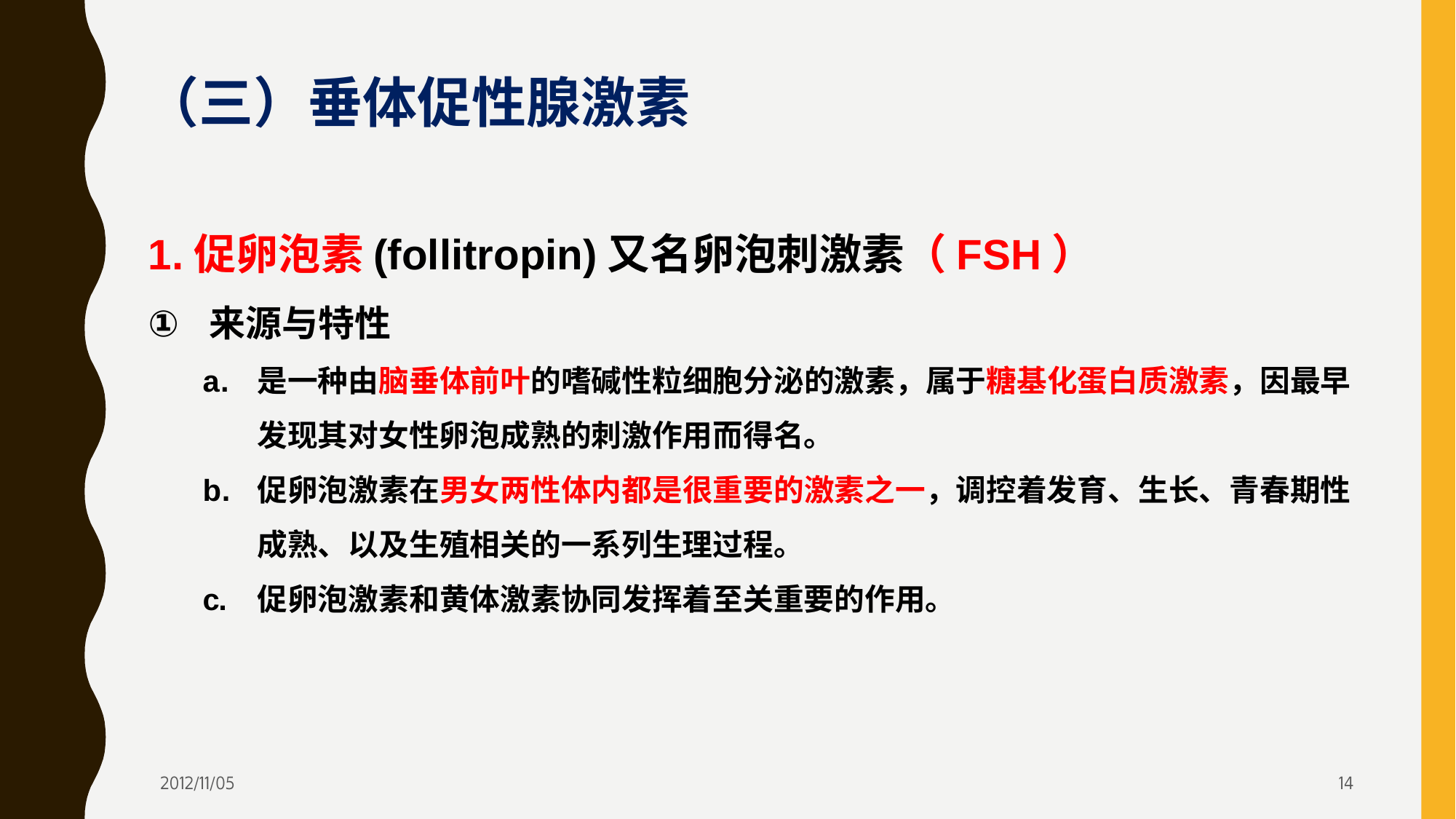

（三）垂体促性腺激素
1.促卵泡素(follitropin)又名卵泡刺激素（FSH）
来源与特性
是一种由脑垂体前叶的嗜碱性粒细胞分泌的激素，属于糖基化蛋白质激素，因最早发现其对女性卵泡成熟的刺激作用而得名。
促卵泡激素在男女两性体内都是很重要的激素之一，调控着发育、生长、青春期性成熟、以及生殖相关的一系列生理过程。
促卵泡激素和黄体激素协同发挥着至关重要的作用。

2012/11/05
14